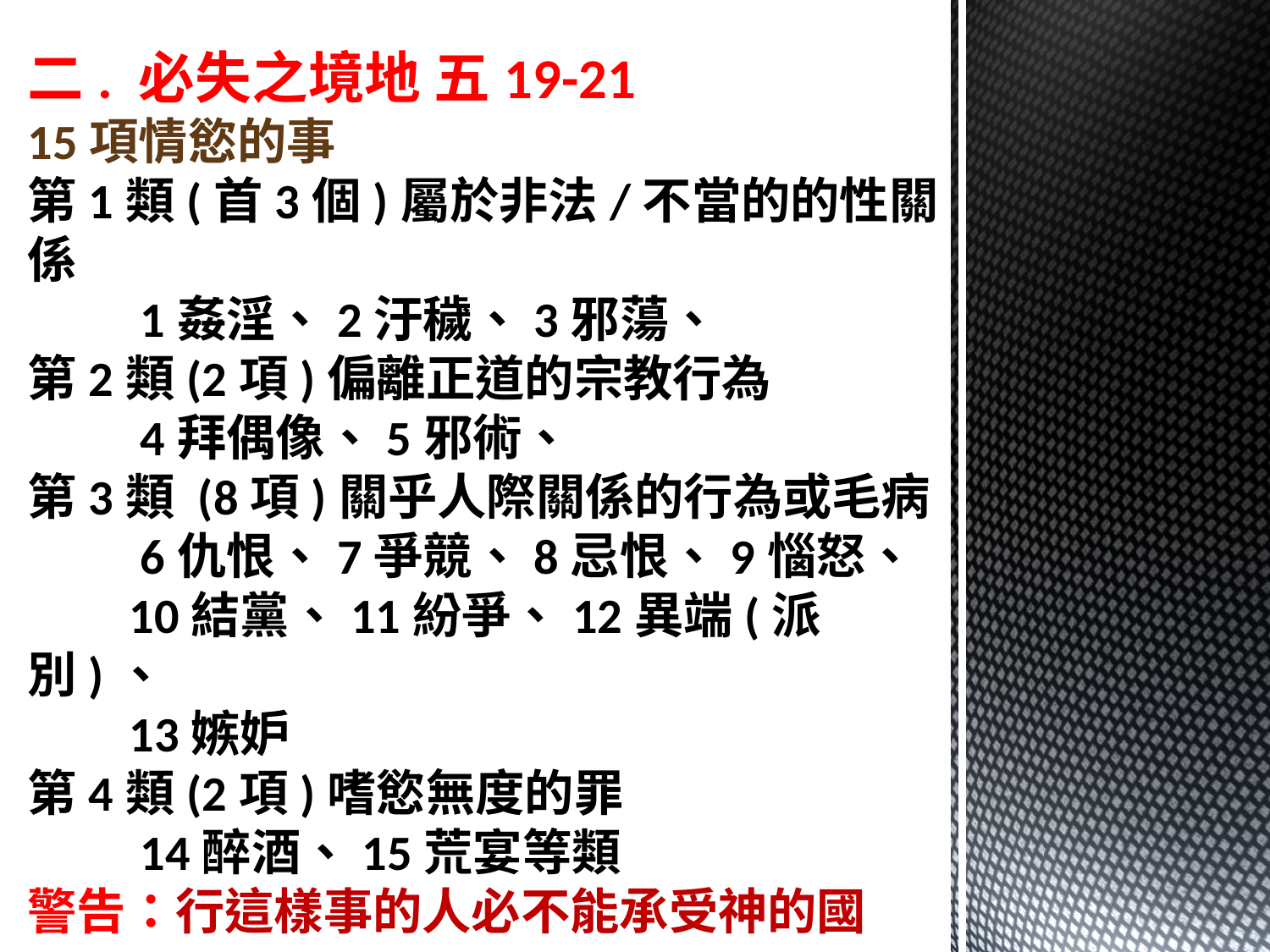

# 二. 必失之境地 五19-21 15項情慾的事 第1類(首3個)屬於非法/不當的的性關係 1姦淫、2汙穢、3邪蕩、 第2類(2項)偏離正道的宗教行為 4拜偶像、5邪術、 第3類 (8項)關乎人際關係的行為或毛病 6仇恨、7爭競、8忌恨、9惱怒、 10結黨、11紛爭、12異端(派別)、 13嫉妒 第4類(2項)嗜慾無度的罪 14醉酒、15荒宴等類 警告：行這樣事的人必不能承受神的國